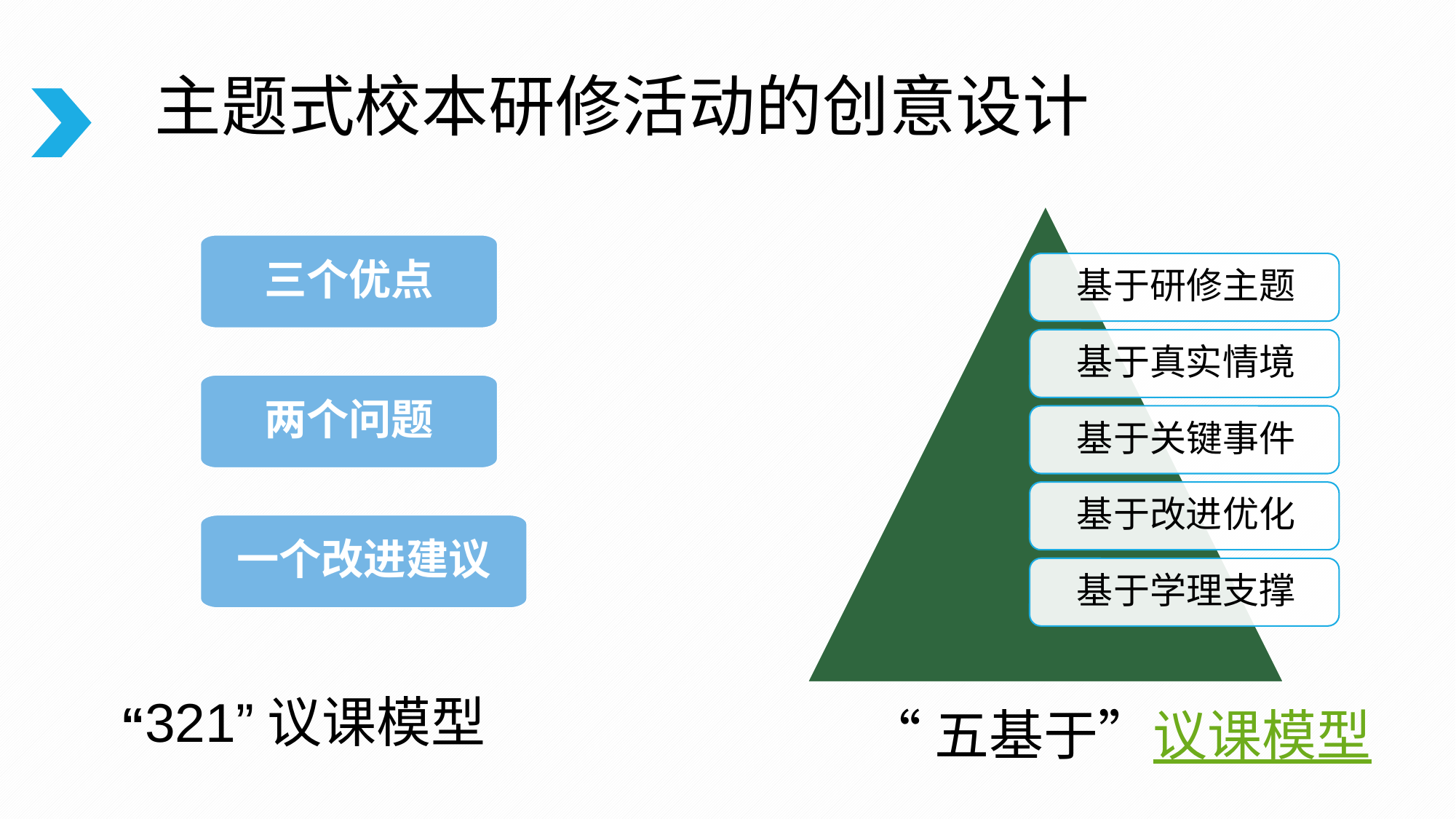

主题式校本研修活动的创意设计
基于研修主题
基于真实情境
基于关键事件
基于改进优化
基于学理支撑
“五基于”议课模型
三个优点
两个问题
一个改进建议
“321”议课模型